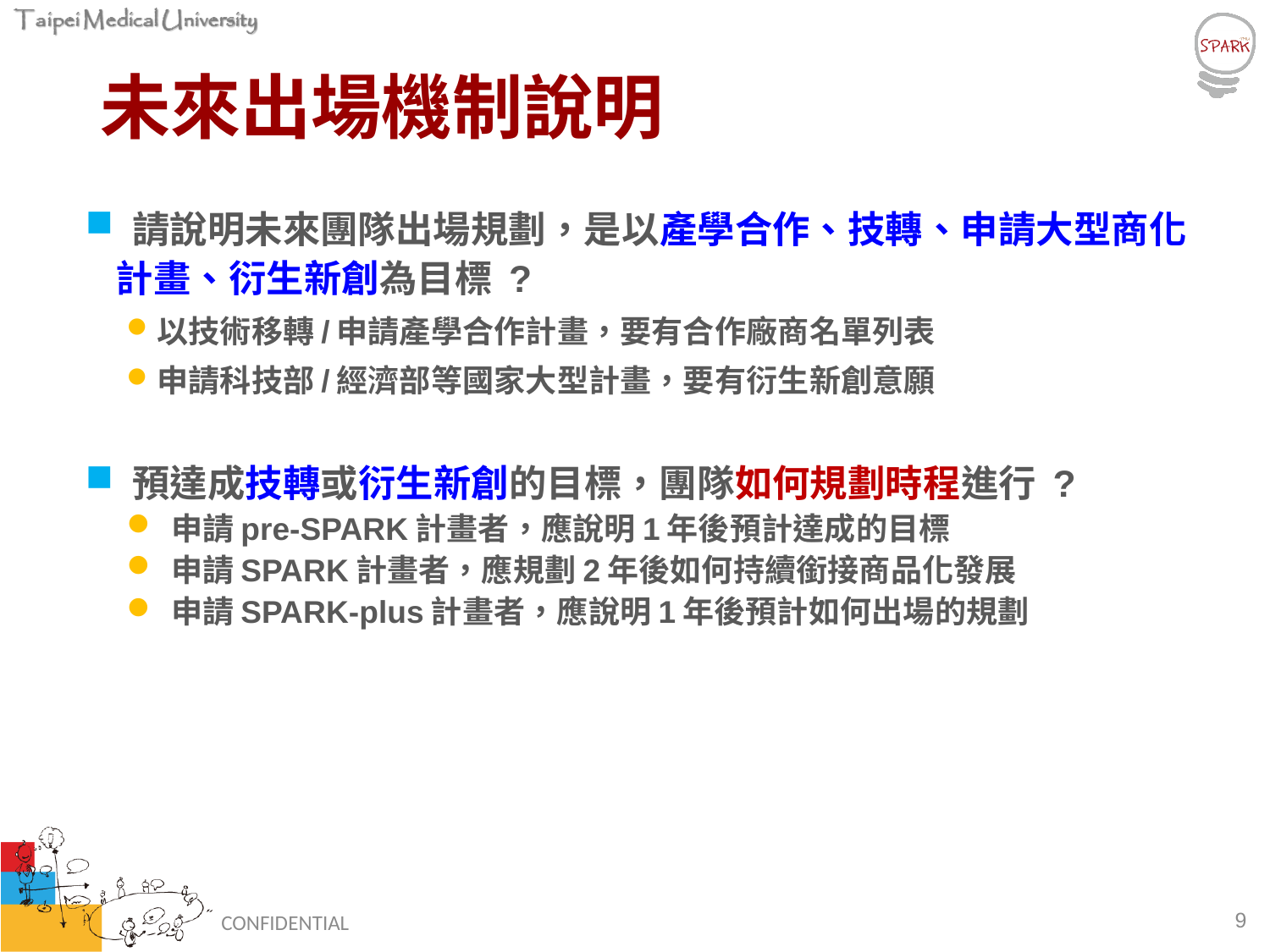

# 未來出場機制說明
 請說明未來團隊出場規劃，是以產學合作、技轉、申請大型商化計畫、衍生新創為目標 ?
以技術移轉/申請產學合作計畫，要有合作廠商名單列表
申請科技部/經濟部等國家大型計畫，要有衍生新創意願

 預達成技轉或衍生新創的目標，團隊如何規劃時程進行 ?
 申請pre-SPARK計畫者，應說明1年後預計達成的目標
 申請SPARK計畫者，應規劃2年後如何持續銜接商品化發展
 申請SPARK-plus計畫者，應說明1年後預計如何出場的規劃

9
CONFIDENTIAL